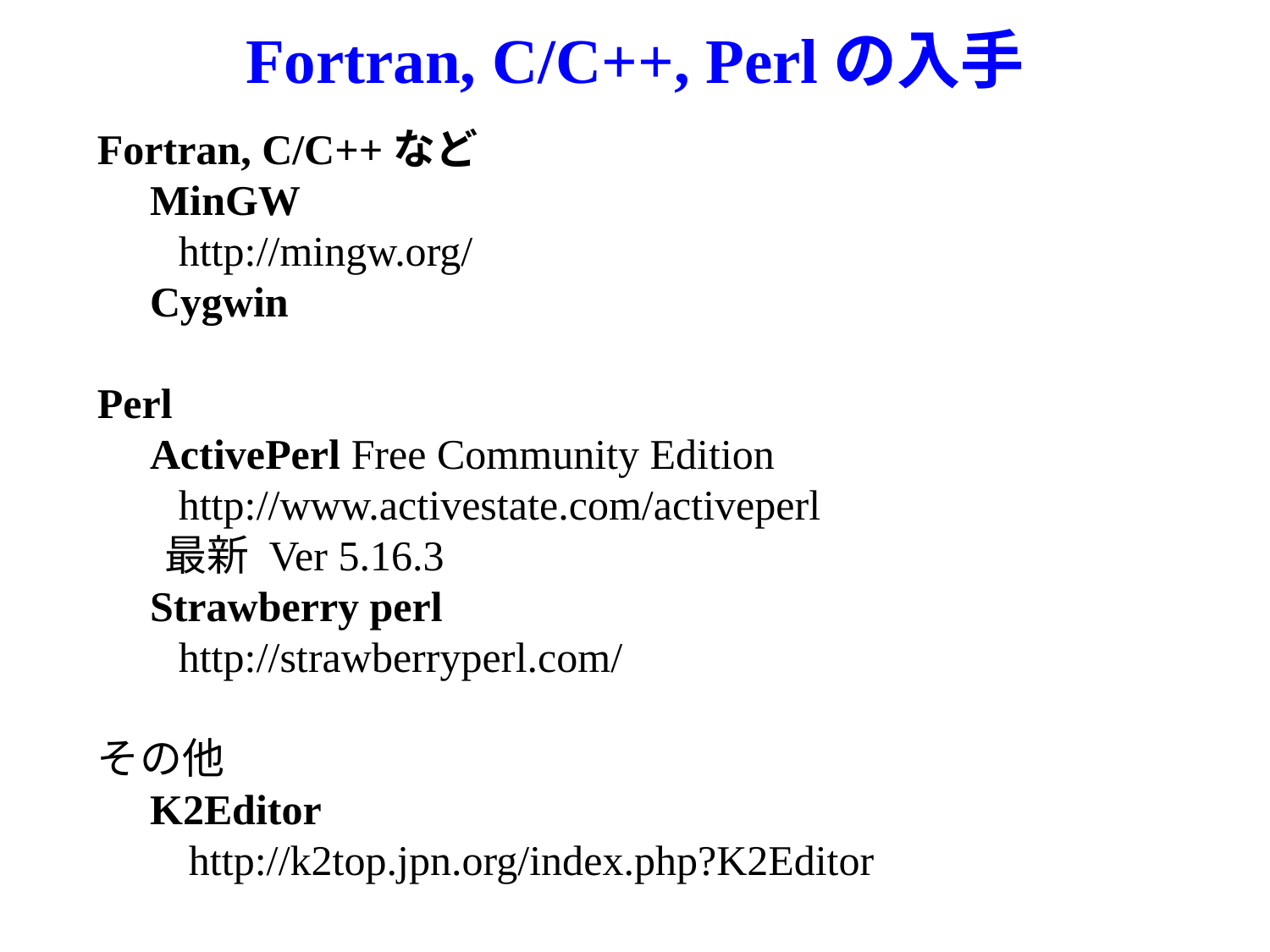

# Fortran, C/C++, Perlの入手
Fortran, C/C++など
　MinGW
　   http://mingw.org/
　Cygwin

Perl
　ActivePerl Free Community Edition
　   http://www.activestate.com/activeperl
      最新 Ver 5.16.3
　Strawberry perl
　   http://strawberryperl.com/

その他
　K2Editor
   　http://k2top.jpn.org/index.php?K2Editor